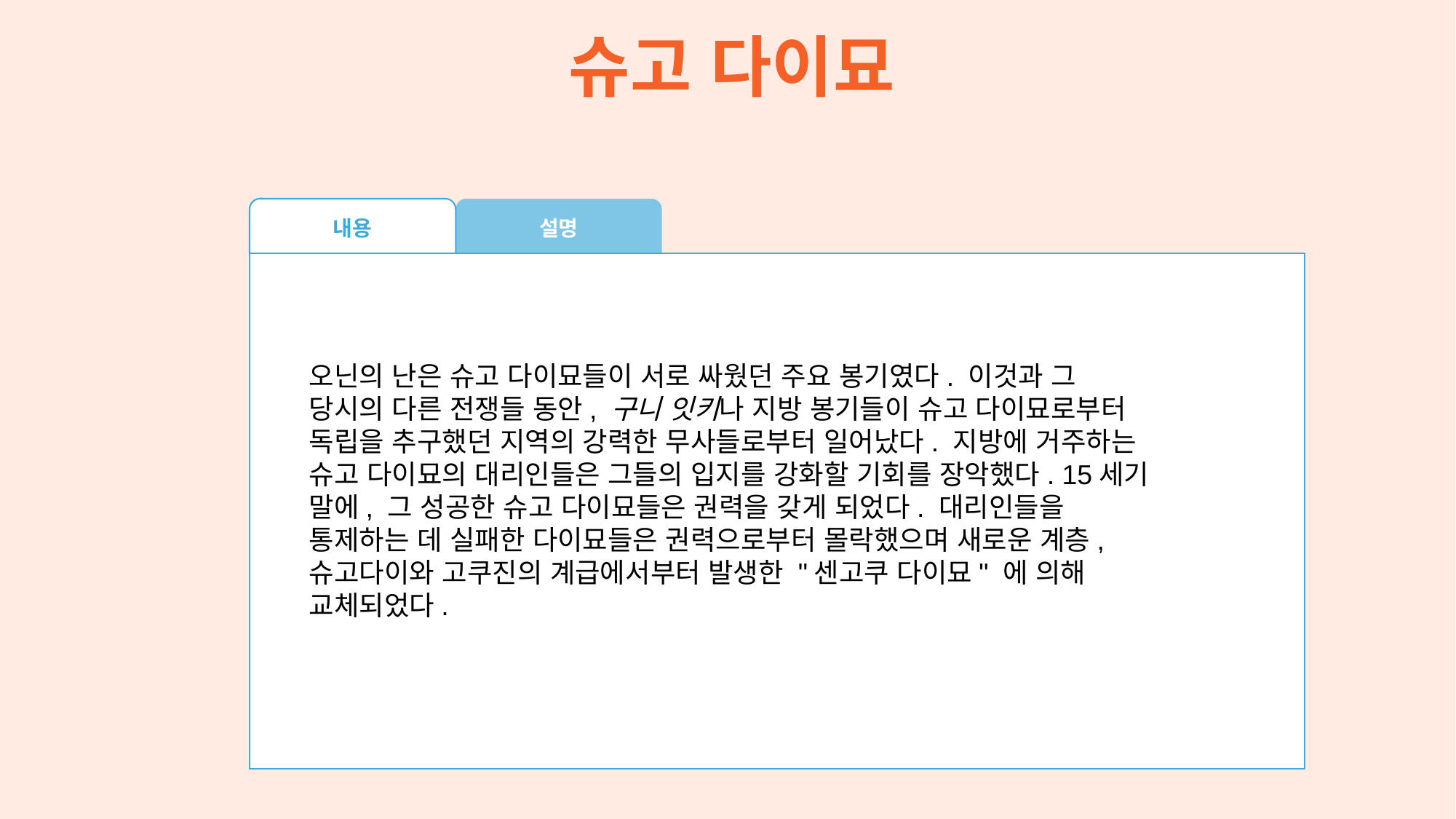

슈고 다이묘
내용
설명

오닌의 난은 슈고 다이묘들이 서로 싸웠던 주요 봉기였다. 이것과 그 당시의 다른 전쟁들 동안, 구니 잇키나 지방 봉기들이 슈고 다이묘로부터 독립을 추구했던 지역의 강력한 무사들로부터 일어났다. 지방에 거주하는 슈고 다이묘의 대리인들은 그들의 입지를 강화할 기회를 장악했다. 15세기 말에, 그 성공한 슈고 다이묘들은 권력을 갖게 되었다. 대리인들을 통제하는 데 실패한 다이묘들은 권력으로부터 몰락했으며 새로운 계층, 슈고다이와 고쿠진의 계급에서부터 발생한 "센고쿠 다이묘" 에 의해 교체되었다.